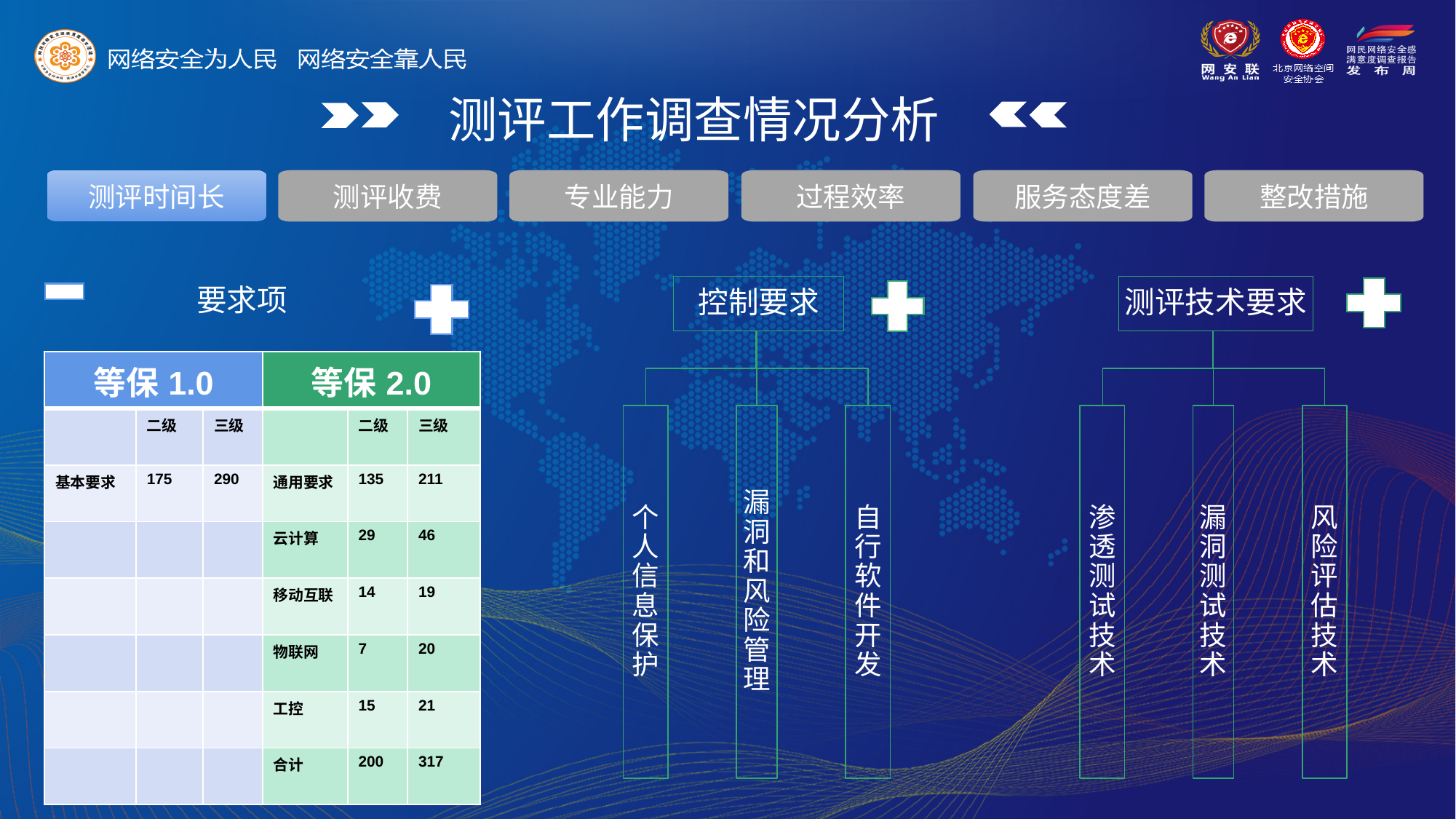

测评工作调查情况分析

服务态度差
测评收费
过程效率
专业能力
测评时间长
整改措施
要求项

测评技术要求

风险评估技术

漏洞测试技术

渗透测试技术
控制要求

自行软件开发

漏洞和风险管理

个人信息保护
| 等保1.0 |  |  | 等保2.0 |  |  |
| --- | --- | --- | --- | --- | --- |
|  | 二级 | 三级 |  | 二级 | 三级 |
| 基本要求 | 175 | 290 | 通用要求 | 135 | 211 |
|  |  |  | 云计算 | 29 | 46 |
|  |  |  | 移动互联 | 14 | 19 |
|  |  |  | 物联网 | 7 | 20 |
|  |  |  | 工控 | 15 | 21 |
|  |  |  | 合计 | 200 | 317 |